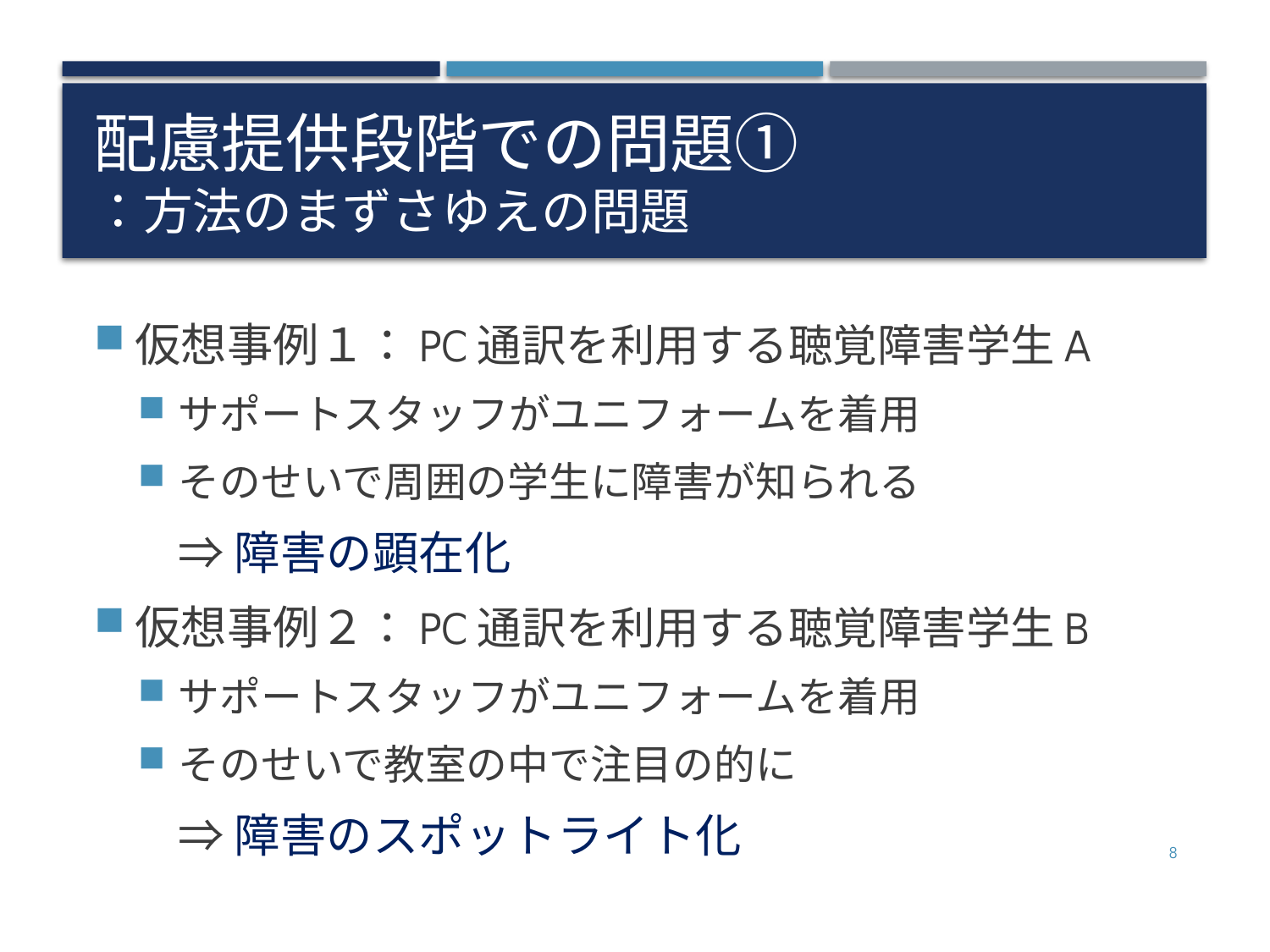

# 配慮提供段階での問題① ：方法のまずさゆえの問題
仮想事例１：PC通訳を利用する聴覚障害学生A
サポートスタッフがユニフォームを着用
そのせいで周囲の学生に障害が知られる
⇒障害の顕在化
仮想事例２：PC通訳を利用する聴覚障害学生B
サポートスタッフがユニフォームを着用
そのせいで教室の中で注目の的に
⇒障害のスポットライト化

8